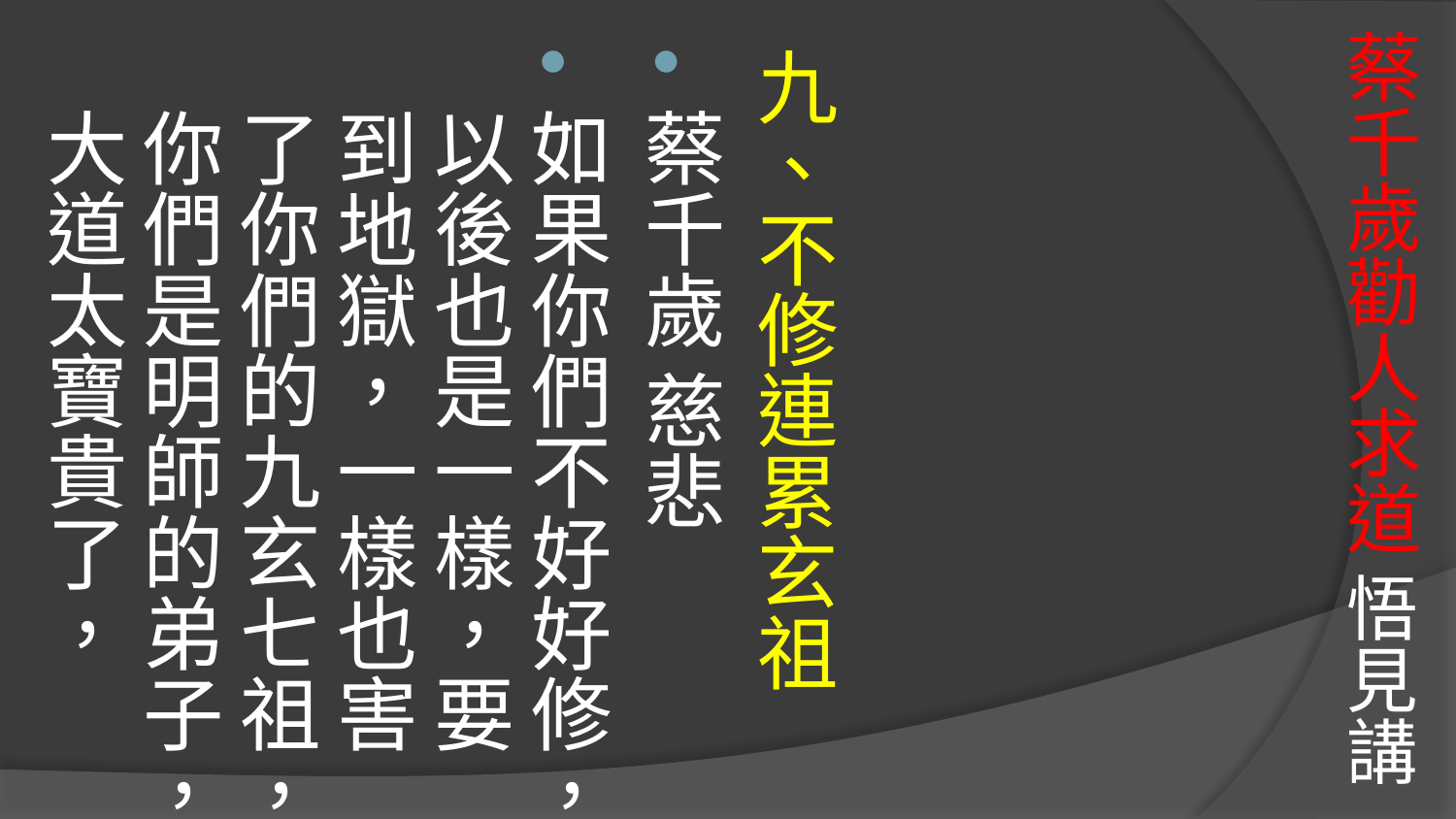

# 蔡千歲勸人求道 悟見講
九、不修連累玄祖
蔡千歲 慈悲
如果你們不好好修，以後也是一樣，要到地獄，一樣也害了你們的九玄七祖，你們是明師的弟子，大道太寶貴了，